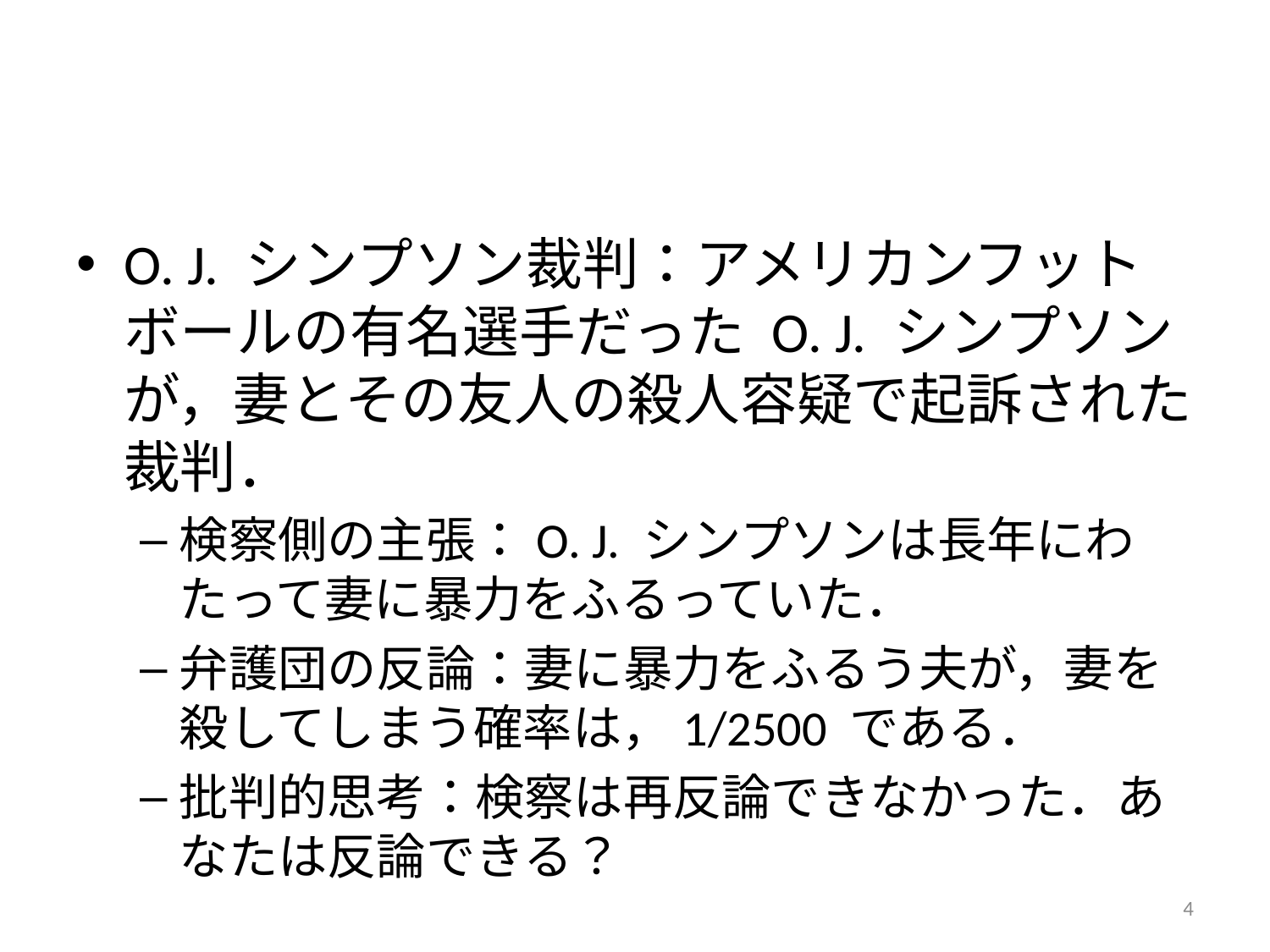

#
O. J. シンプソン裁判：アメリカンフットボールの有名選手だった O. J. シンプソンが，妻とその友人の殺人容疑で起訴された裁判．
検察側の主張：O. J. シンプソンは長年にわたって妻に暴力をふるっていた．
弁護団の反論：妻に暴力をふるう夫が，妻を殺してしまう確率は，1/2500 である．
批判的思考：検察は再反論できなかった．あなたは反論できる？
4